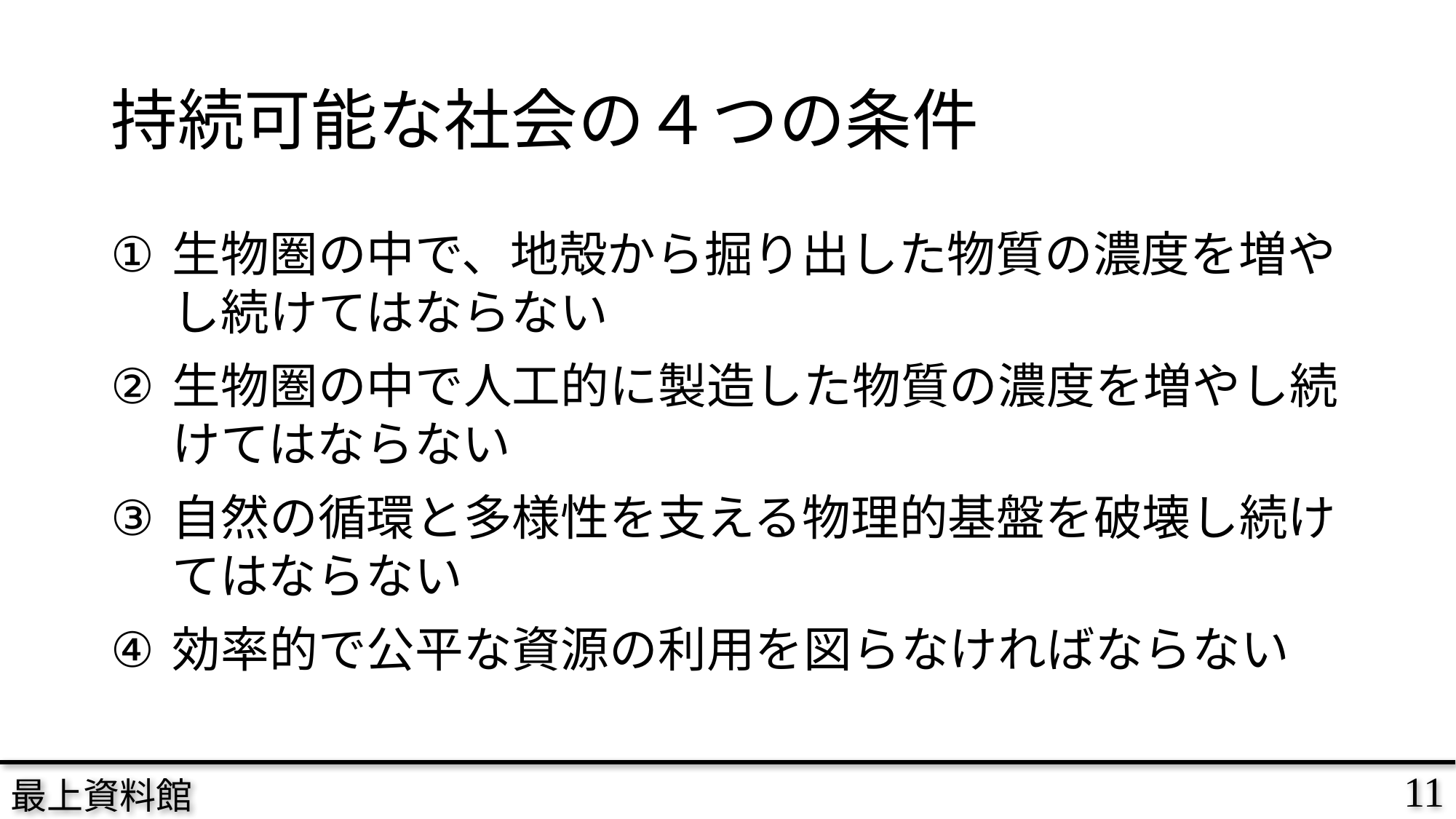

# 持続可能な社会の４つの条件
生物圏の中で、地殻から掘り出した物質の濃度を増やし続けてはならない
生物圏の中で人工的に製造した物質の濃度を増やし続けてはならない
自然の循環と多様性を支える物理的基盤を破壊し続けてはならない
効率的で公平な資源の利用を図らなければならない